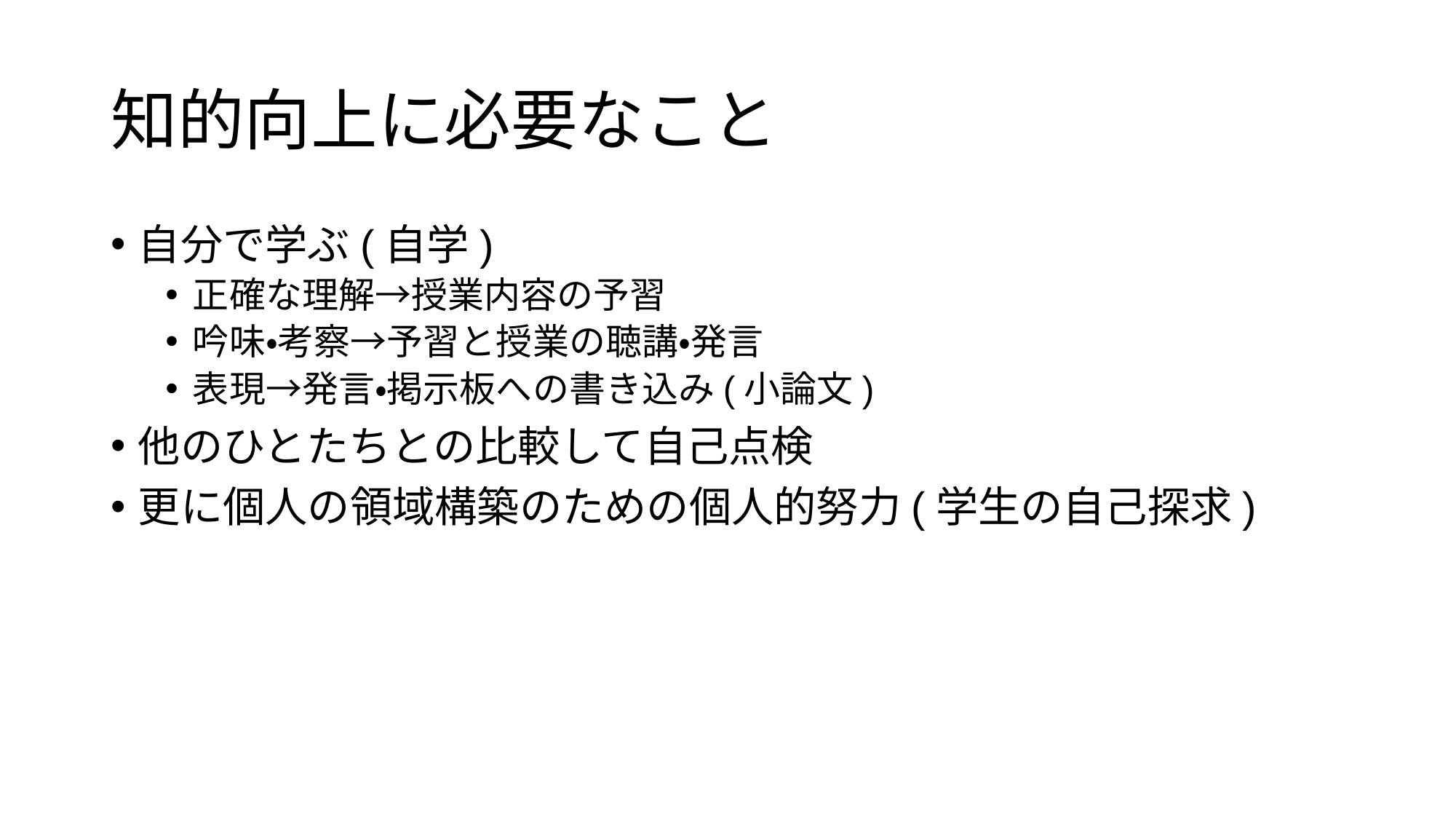

# 知的向上に必要なこと
自分で学ぶ(自学)
正確な理解→授業内容の予習
吟味・考察→予習と授業の聴講・発言
表現→発言・掲示板への書き込み(小論文)
他のひとたちとの比較して自己点検
更に個人の領域構築のための個人的努力(学生の自己探求)